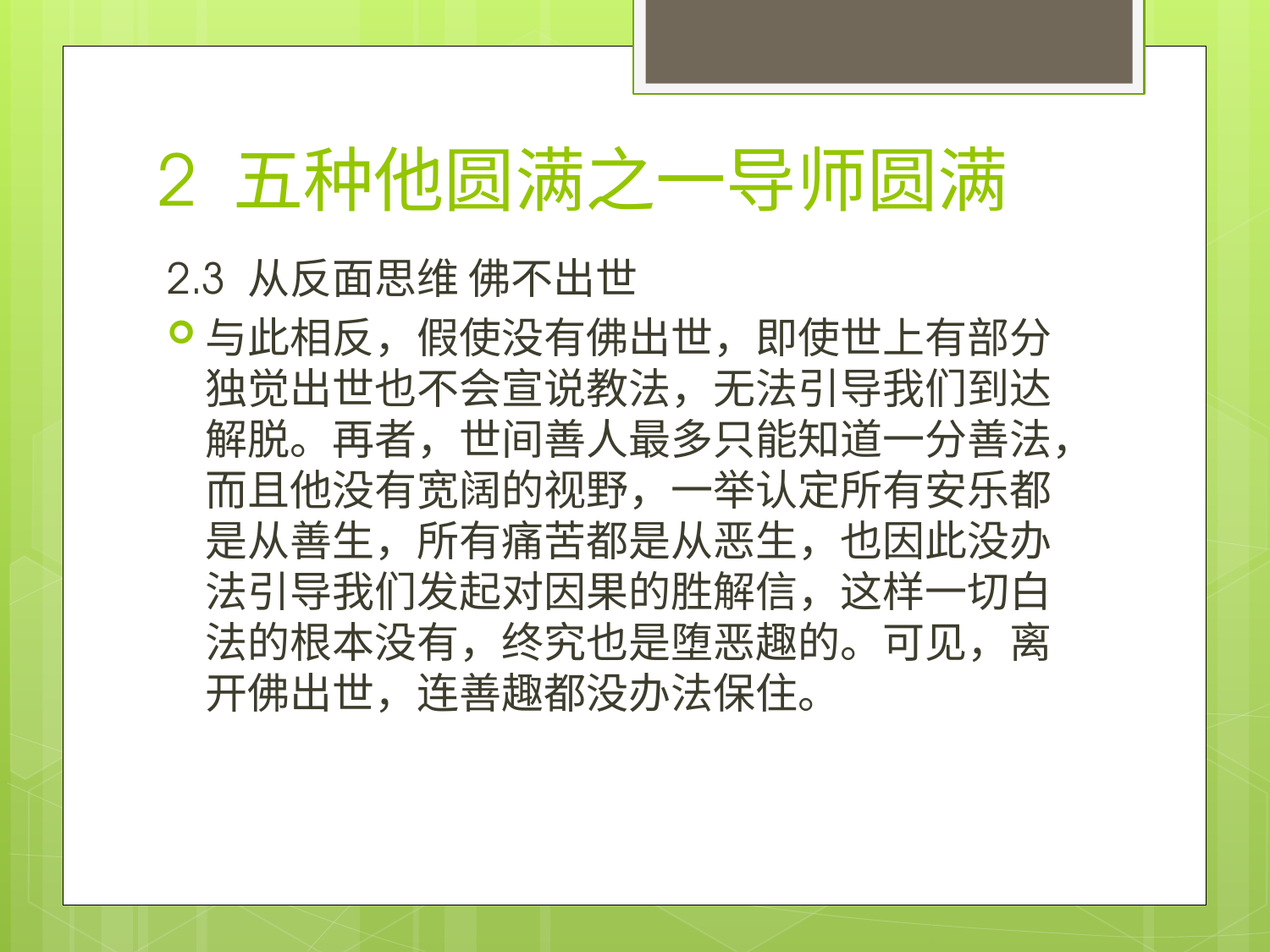

# 2 五种他圆满之一导师圆满
2.3 从反面思维 佛不出世
与此相反，假使没有佛出世，即使世上有部分独觉出世也不会宣说教法，无法引导我们到达解脱。再者，世间善人最多只能知道一分善法，而且他没有宽阔的视野，一举认定所有安乐都是从善生，所有痛苦都是从恶生，也因此没办法引导我们发起对因果的胜解信，这样一切白法的根本没有，终究也是堕恶趣的。可见，离开佛出世，连善趣都没办法保住。